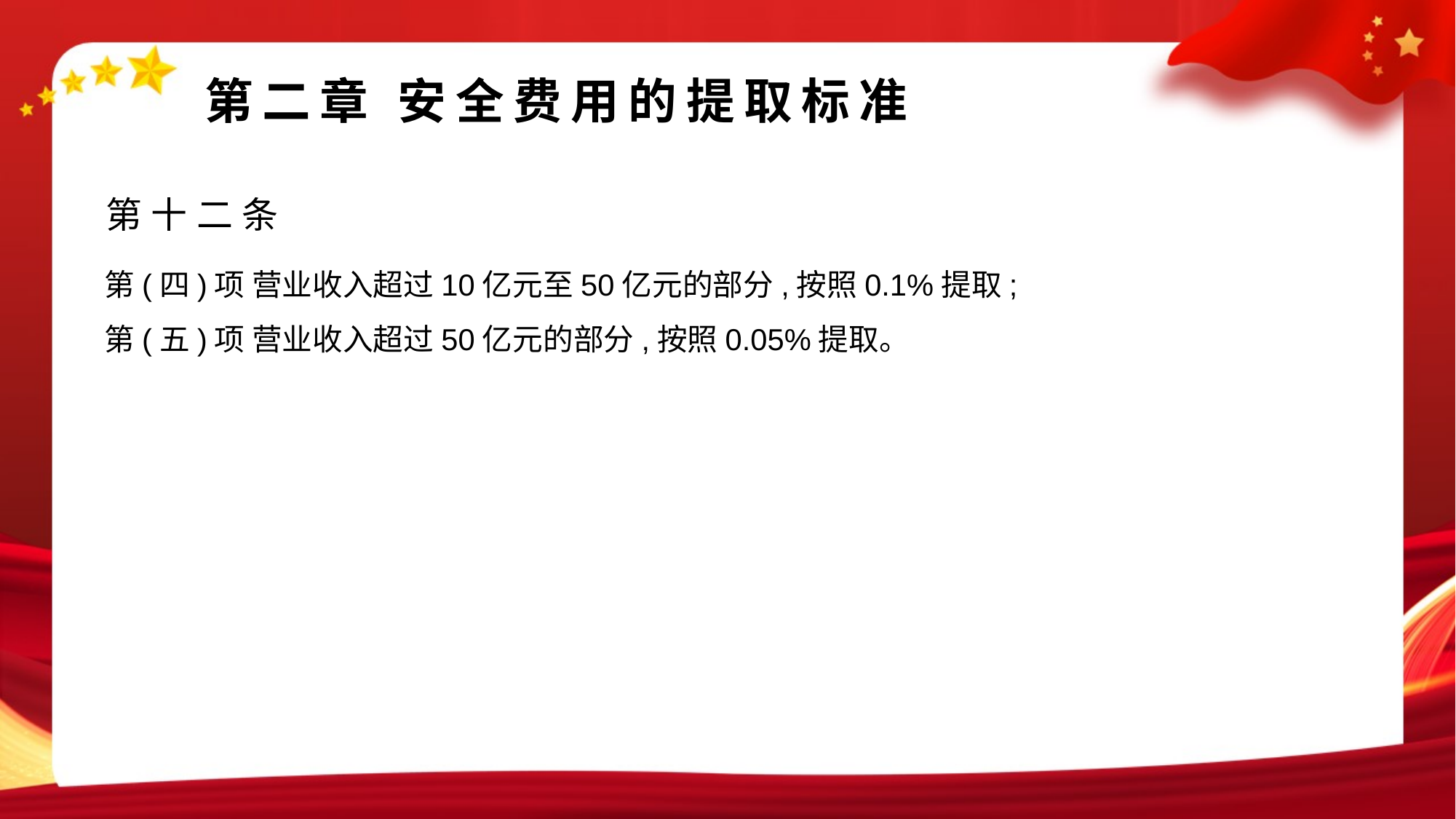

#
第二章 安全费用的提取标准
第十二条
第(四)项 营业收入超过10亿元至50亿元的部分,按照0.1%提取;
第(五)项 营业收入超过50亿元的部分,按照0.05%提取。